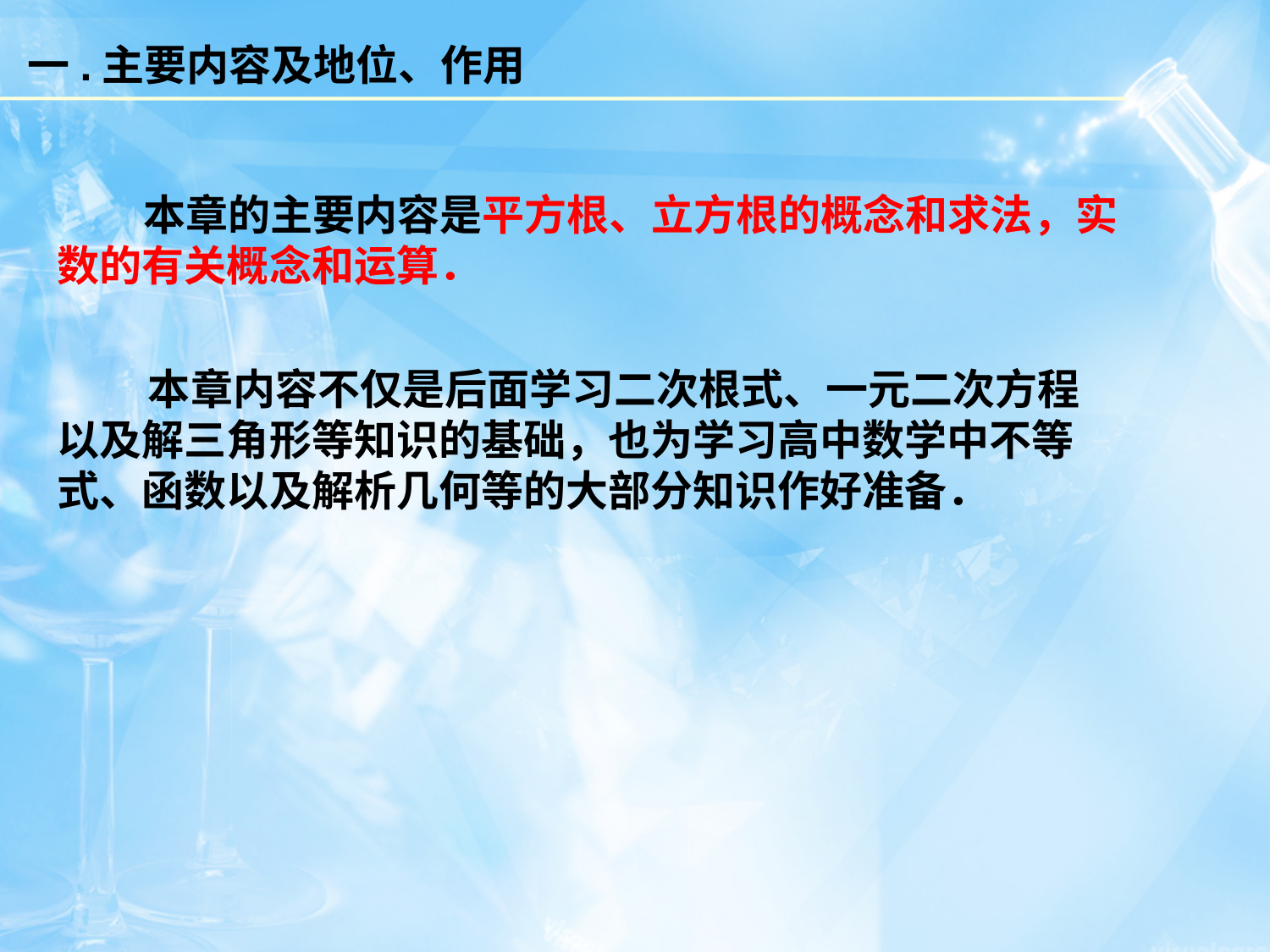

一.主要内容及地位、作用
        本章的主要内容是平方根、立方根的概念和求法，实数的有关概念和运算．
    本章内容不仅是后面学习二次根式、一元二次方程以及解三角形等知识的基础，也为学习高中数学中不等式、函数以及解析几何等的大部分知识作好准备．